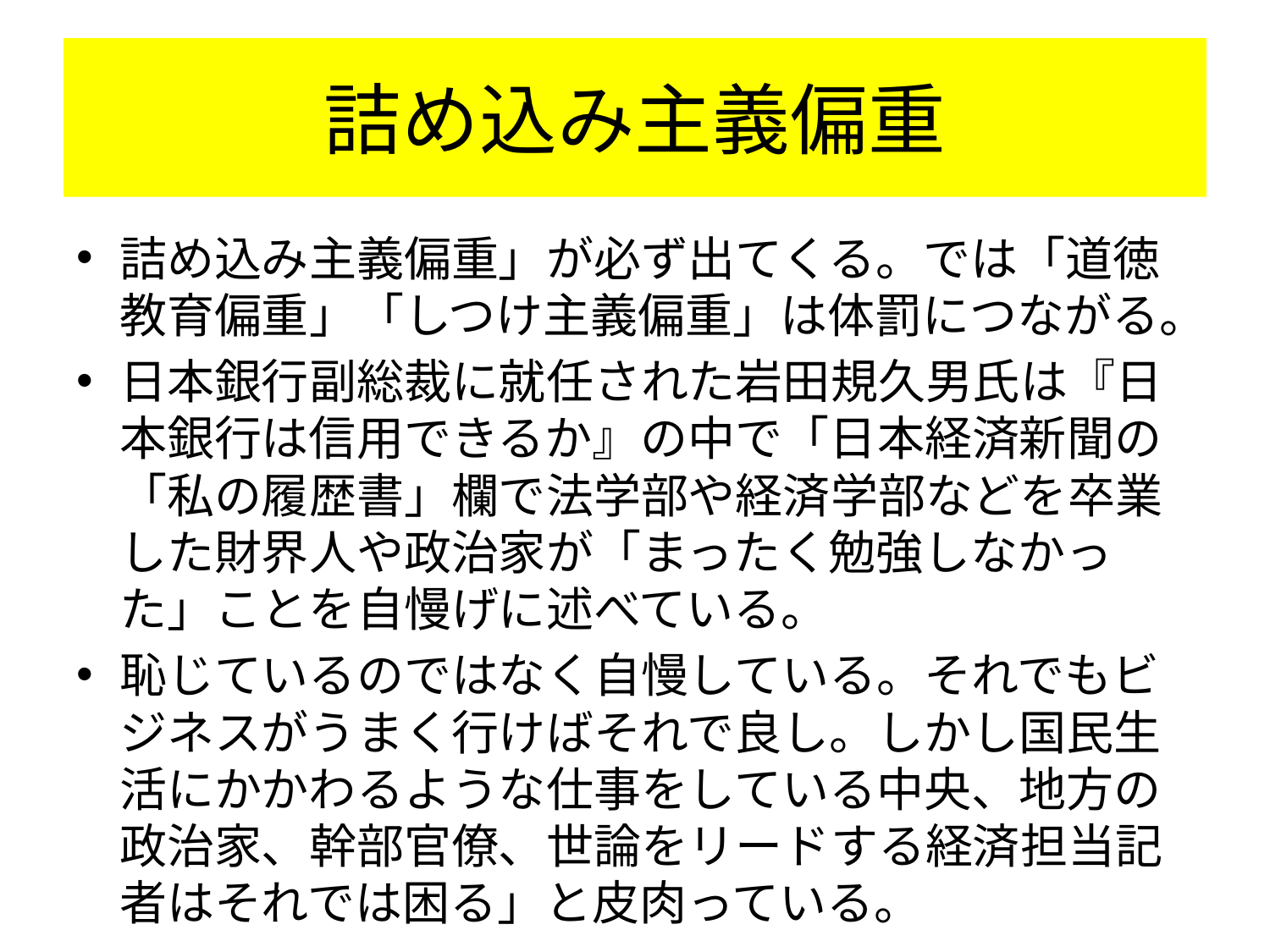

# 詰め込み主義偏重
詰め込み主義偏重」が必ず出てくる。では「道徳教育偏重」「しつけ主義偏重」は体罰につながる。
日本銀行副総裁に就任された岩田規久男氏は『日本銀行は信用できるか』の中で「日本経済新聞の「私の履歴書」欄で法学部や経済学部などを卒業した財界人や政治家が「まったく勉強しなかった」ことを自慢げに述べている。
恥じているのではなく自慢している。それでもビジネスがうまく行けばそれで良し。しかし国民生活にかかわるような仕事をしている中央、地方の政治家、幹部官僚、世論をリードする経済担当記者はそれでは困る」と皮肉っている。